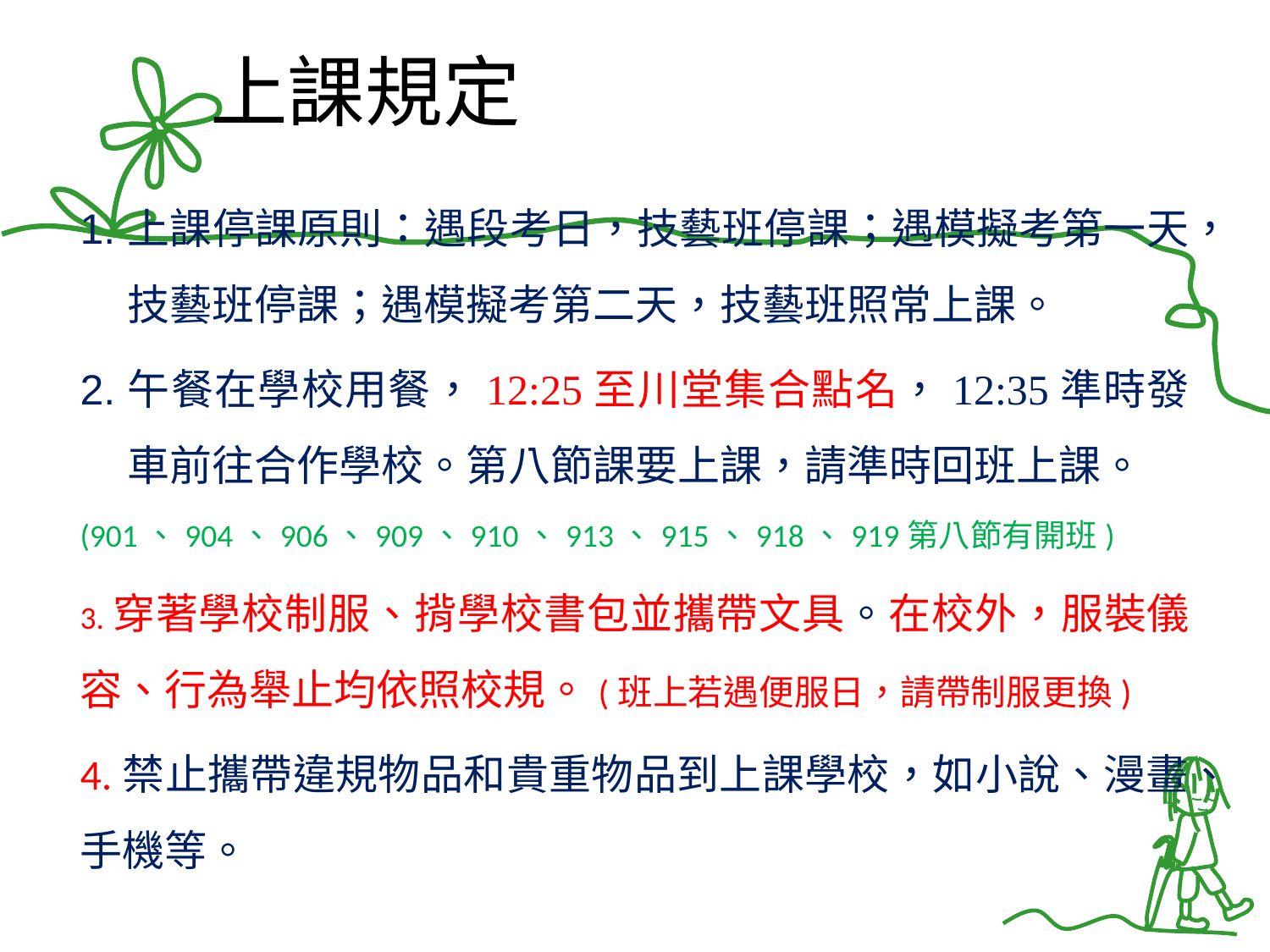

# 上課規定
上課停課原則：遇段考日，技藝班停課；遇模擬考第一天，技藝班停課；遇模擬考第二天，技藝班照常上課。
午餐在學校用餐，12:25至川堂集合點名，12:35準時發車前往合作學校。第八節課要上課，請準時回班上課。
(901、904、906、909、910、913、915、918、919第八節有開班)
3.穿著學校制服、揹學校書包並攜帶文具。在校外，服裝儀容、行為舉止均依照校規。(班上若遇便服日，請帶制服更換)
4.禁止攜帶違規物品和貴重物品到上課學校，如小說、漫畫、手機等。